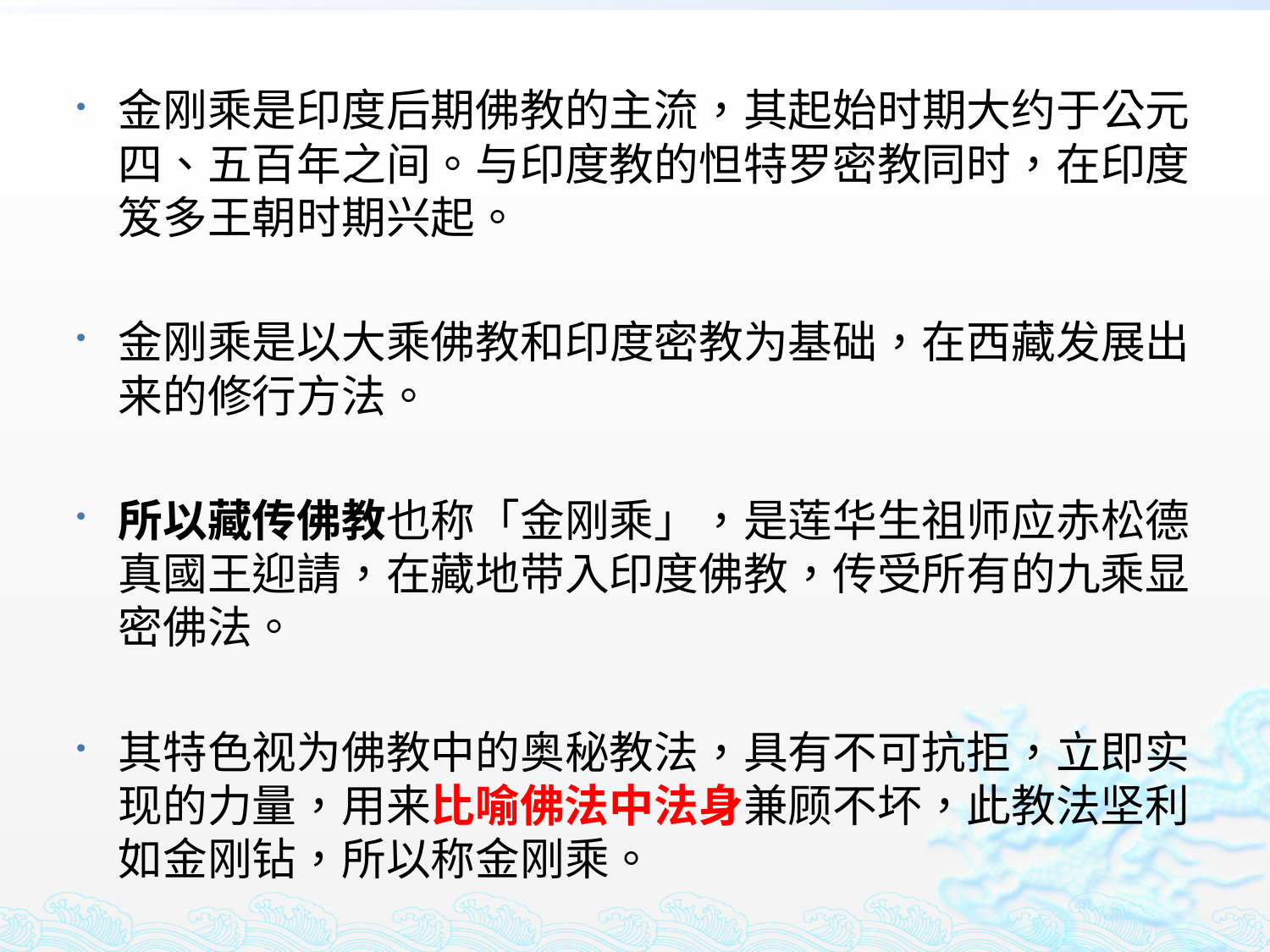

金刚乘是印度后期佛教的主流，其起始时期大约于公元四、五百年之间。与印度教的怛特罗密教同时，在印度笈多王朝时期兴起。

金刚乘是以大乘佛教和印度密教为基础，在西藏发展出来的修行方法。

所以藏传佛教也称「金刚乘」，是莲华生祖师应赤松德真國王迎請，在藏地带入印度佛教，传受所有的九乘显密佛法。

其特色视为佛教中的奥秘教法，具有不可抗拒，立即实现的力量，用来比喻佛法中法身兼顾不坏，此教法坚利如金刚钻，所以称金刚乘。